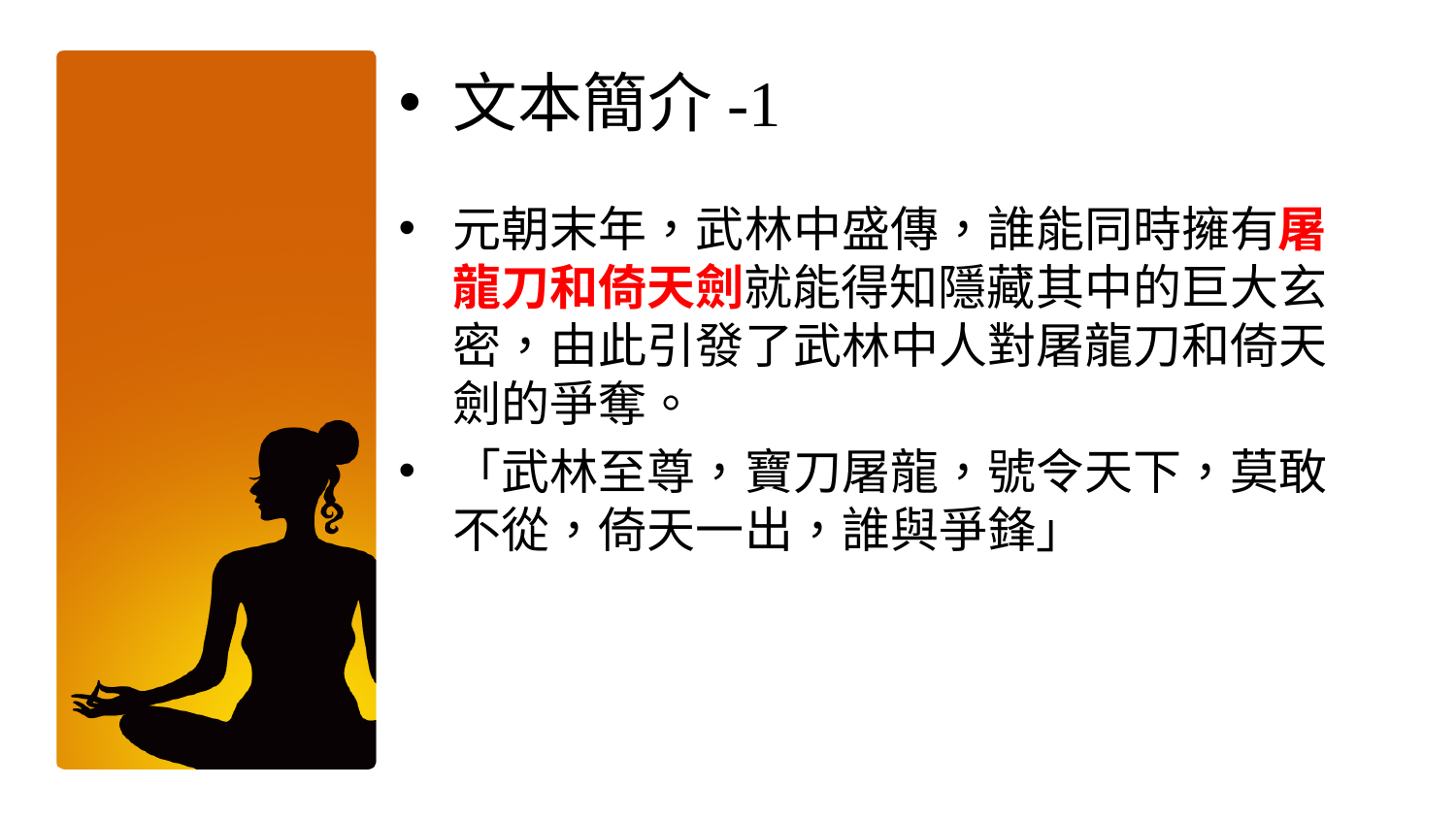

文本簡介-1
元朝末年，武林中盛傳，誰能同時擁有屠龍刀和倚天劍就能得知隱藏其中的巨大玄密，由此引發了武林中人對屠龍刀和倚天劍的爭奪。
「武林至尊，寶刀屠龍，號令天下，莫敢不從，倚天一出，誰與爭鋒」